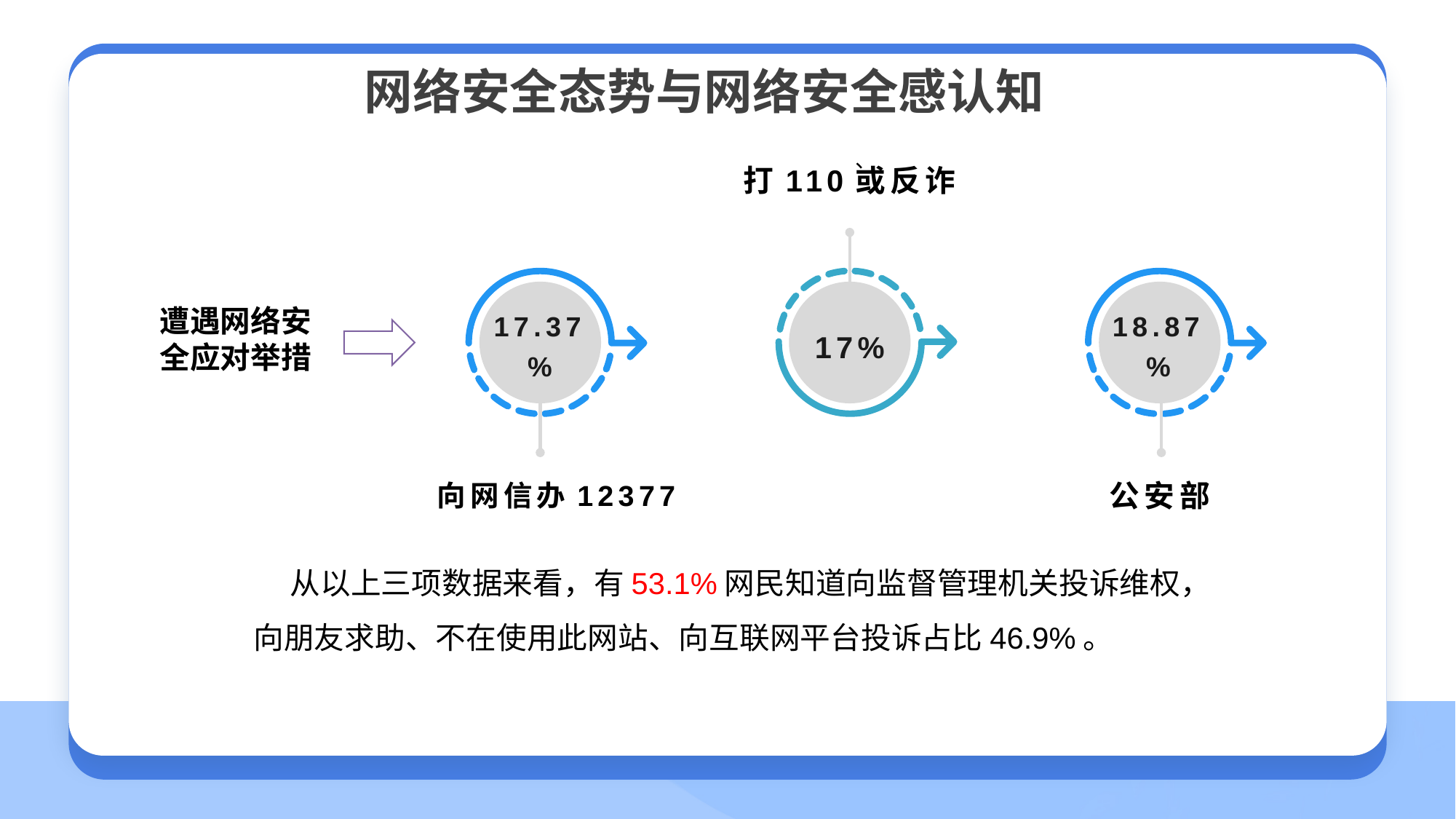

网络安全态势与网络安全感认知
、
打110或反诈

17%
17.37%
18.87%
遭遇网络安全应对举措

向网信办12377
公安部

从以上三项数据来看，有53.1%网民知道向监督管理机关投诉维权，向朋友求助、不在使用此网站、向互联网平台投诉占比46.9%。